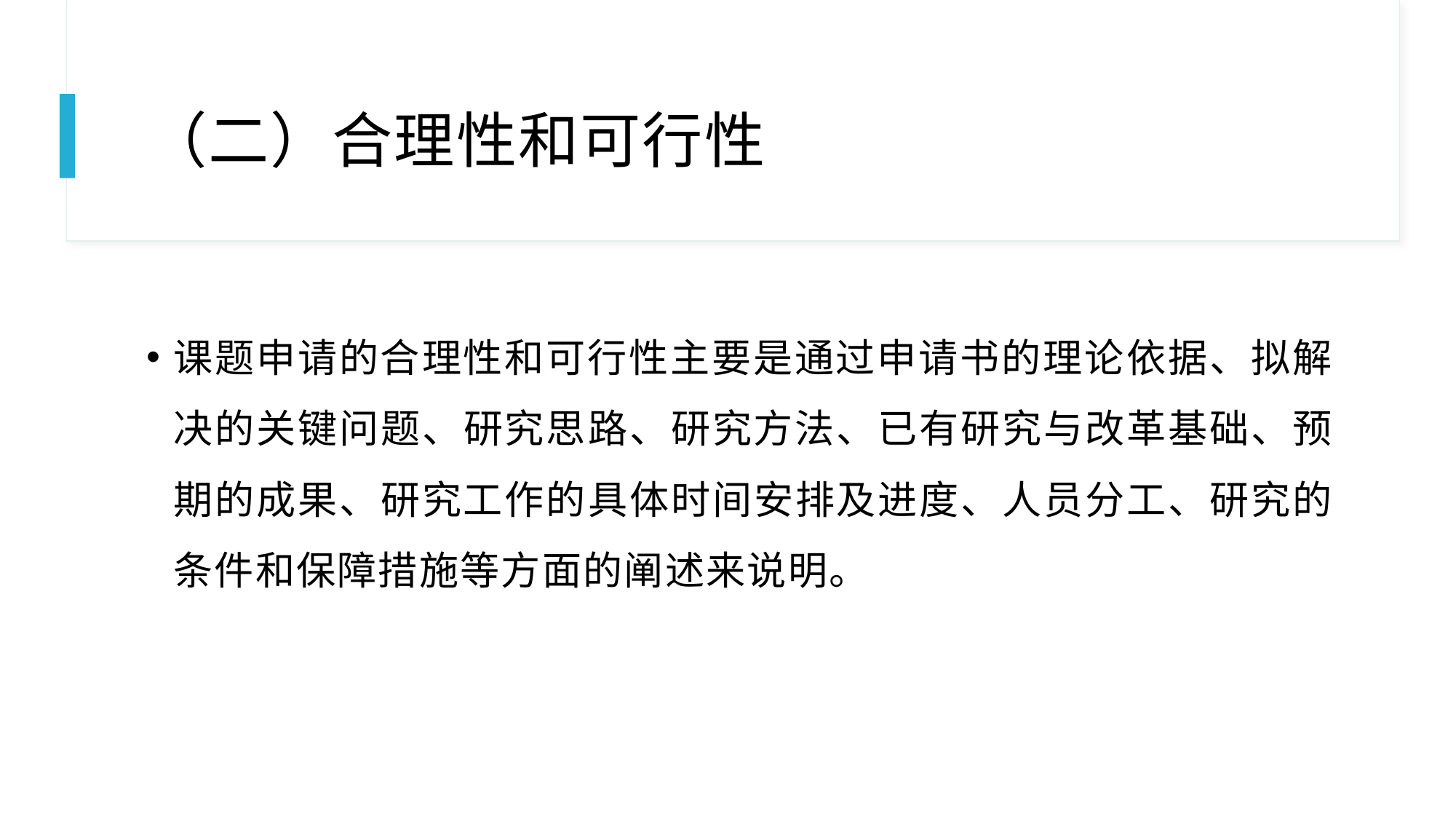

# （二）合理性和可行性
课题申请的合理性和可行性主要是通过申请书的理论依据、拟解决的关键问题、研究思路、研究方法、已有研究与改革基础、预期的成果、研究工作的具体时间安排及进度、人员分工、研究的条件和保障措施等方面的阐述来说明。